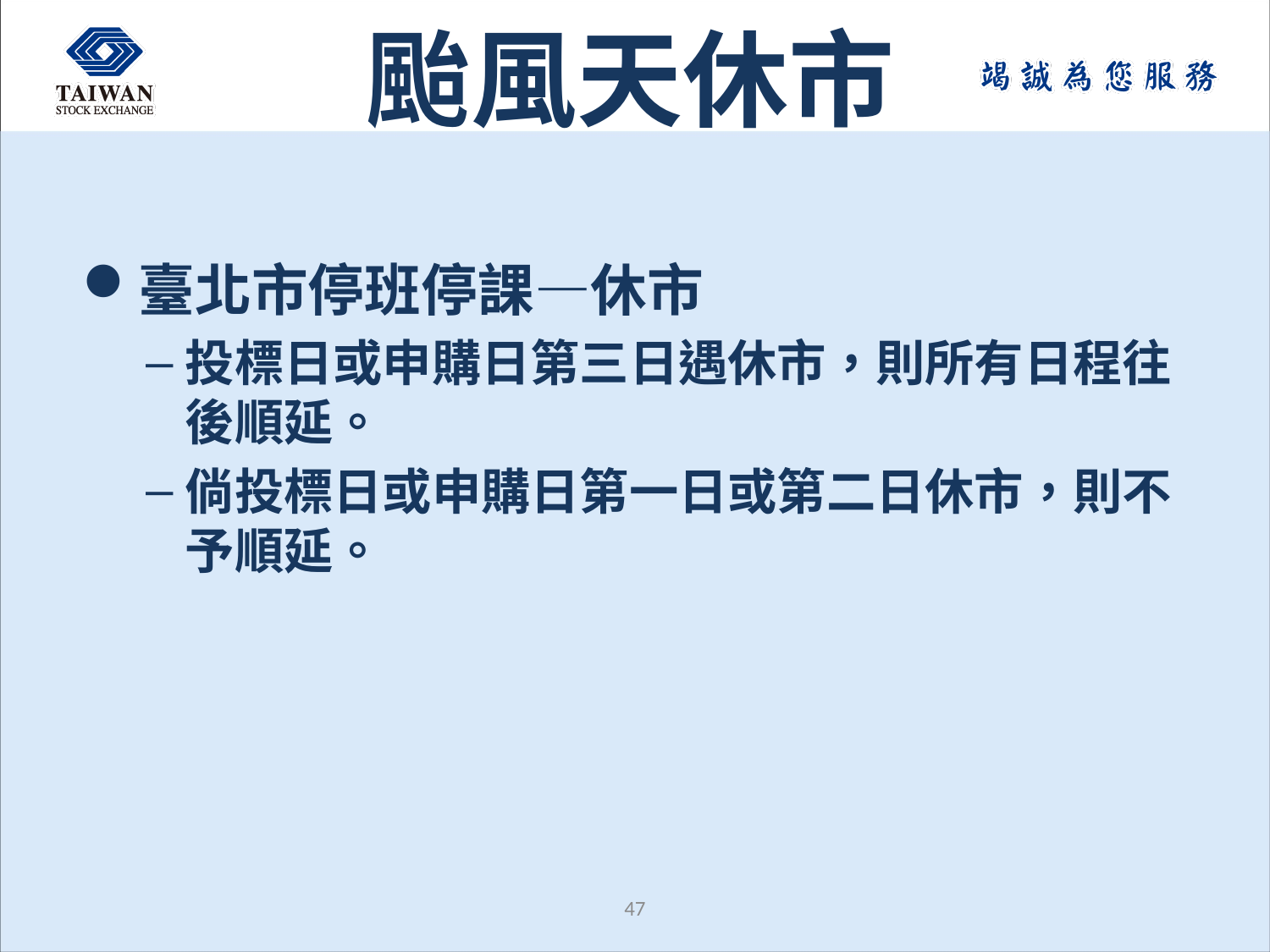

# 颱風天休市
臺北市停班停課—休市
投標日或申購日第三日遇休市，則所有日程往後順延。
倘投標日或申購日第一日或第二日休市，則不予順延。

47